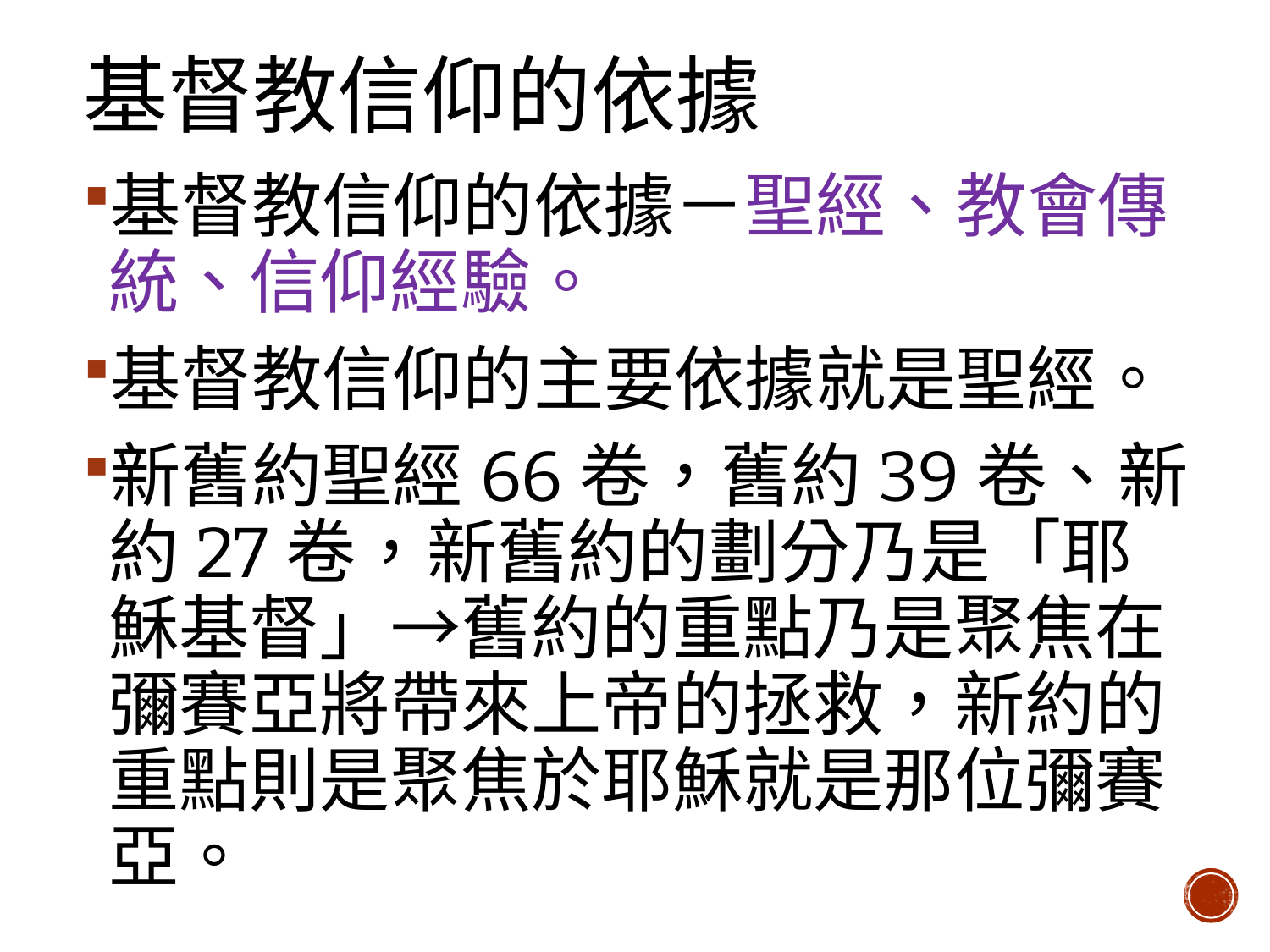

# 基督教信仰的依據
基督教信仰的依據－聖經、教會傳統、信仰經驗。
基督教信仰的主要依據就是聖經。
新舊約聖經66卷，舊約39卷、新約27卷，新舊約的劃分乃是「耶穌基督」→舊約的重點乃是聚焦在彌賽亞將帶來上帝的拯救，新約的重點則是聚焦於耶穌就是那位彌賽亞。